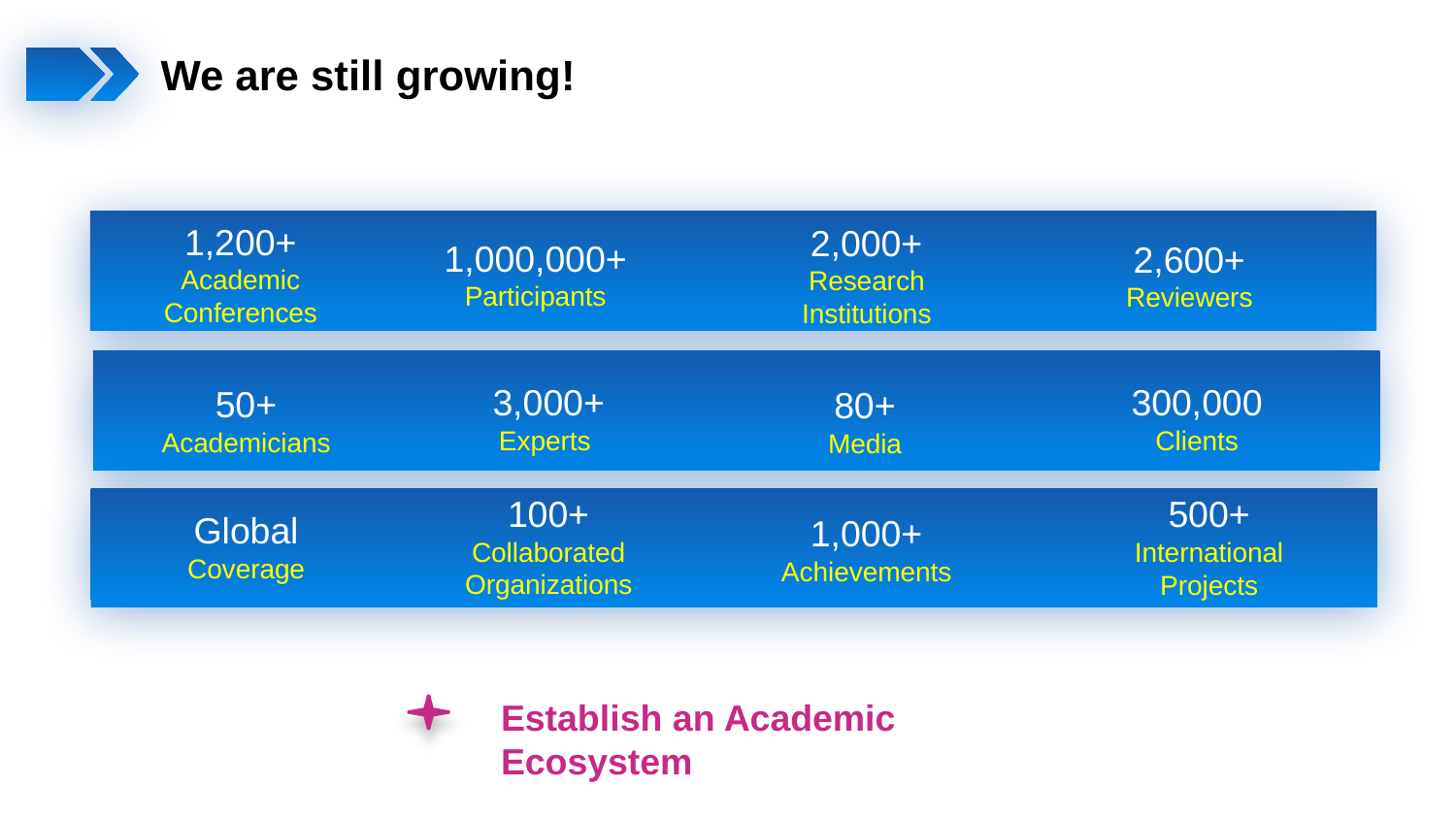

四、创新资源
We are still growing!

1,200+
Academic Conferences
2,000+
Research Institutions
1,000,000+
Participants
2,600+
Reviewers

3,000+
Experts
300,000
Clients
50+
Academicians
80+
Media
100+
Collaborated Organizations
500+
International Projects

Global
Coverage
1,000+
Achievements
Establish an Academic Ecosystem